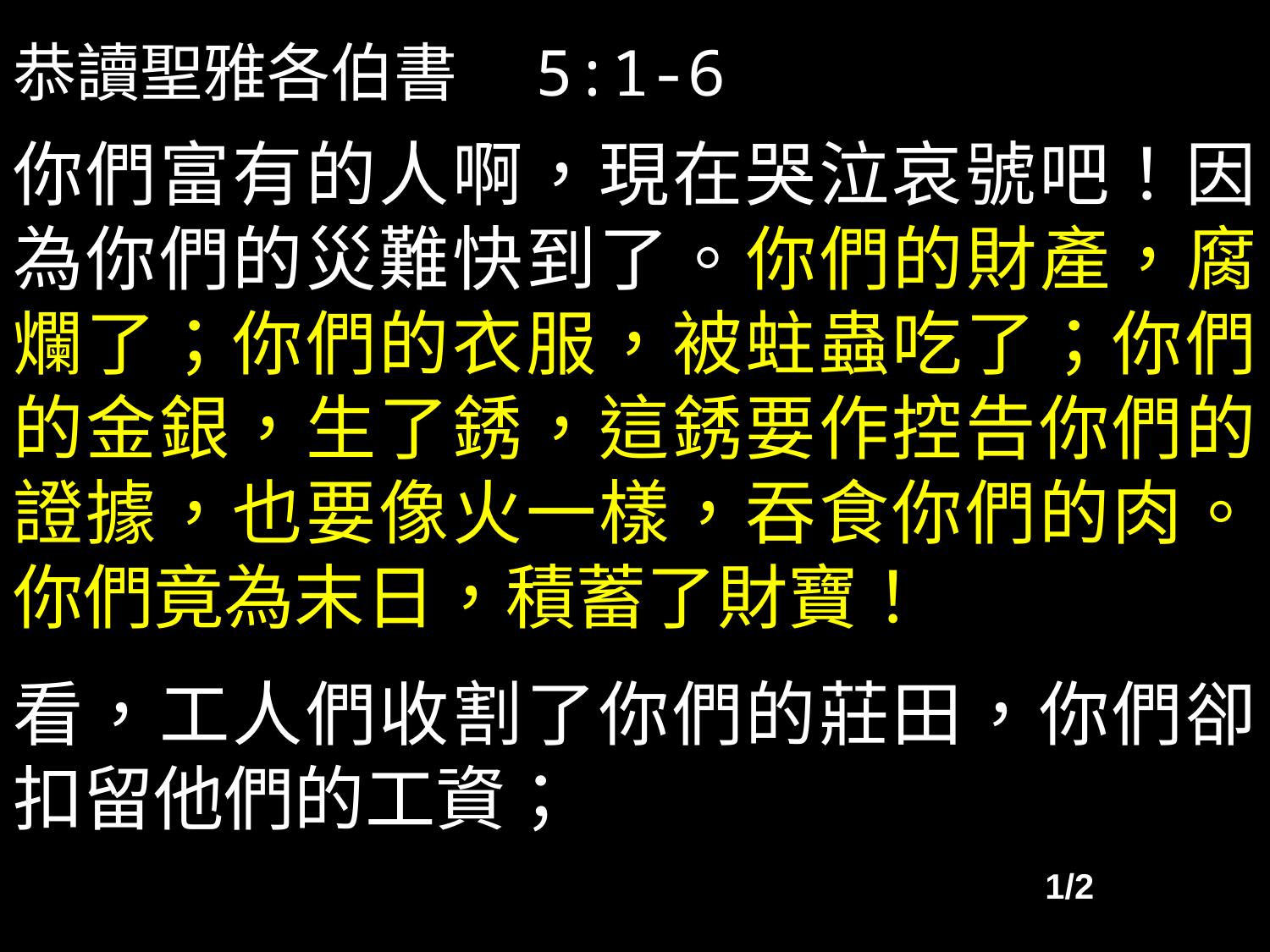

恭讀聖雅各伯書　5:1-6
你們富有的人啊，現在哭泣哀號吧！因為你們的災難快到了。你們的財產，腐爛了；你們的衣服，被蛀蟲吃了；你們的金銀，生了銹，這銹要作控告你們的證據，也要像火一樣，吞食你們的肉。你們竟為末日，積蓄了財寶！
看，工人們收割了你們的莊田，你們卻扣留他們的工資；
1/2